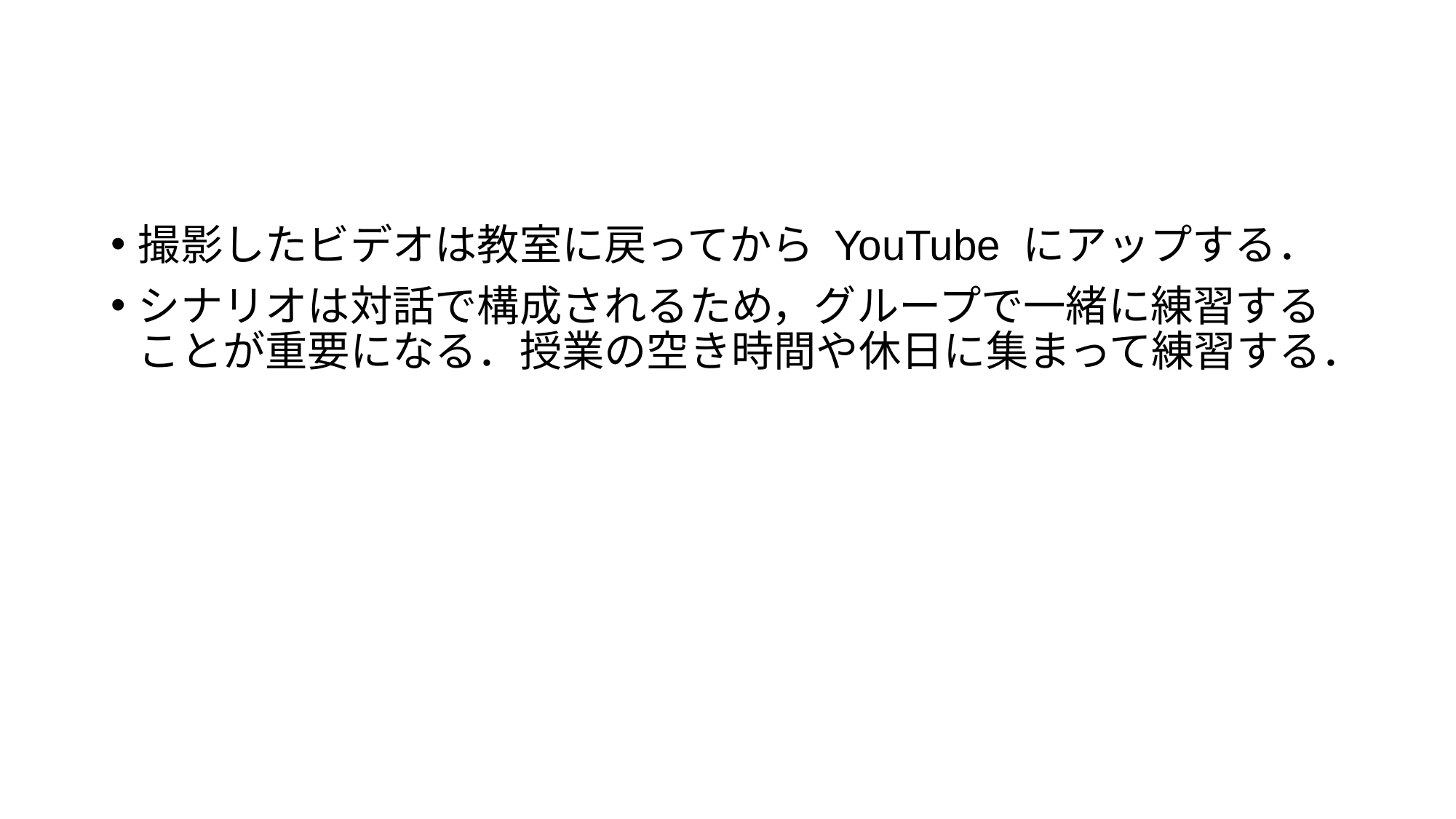

#
撮影したビデオは教室に戻ってから YouTube にアップする．
シナリオは対話で構成されるため，グループで一緒に練習することが重要になる．授業の空き時間や休日に集まって練習する．